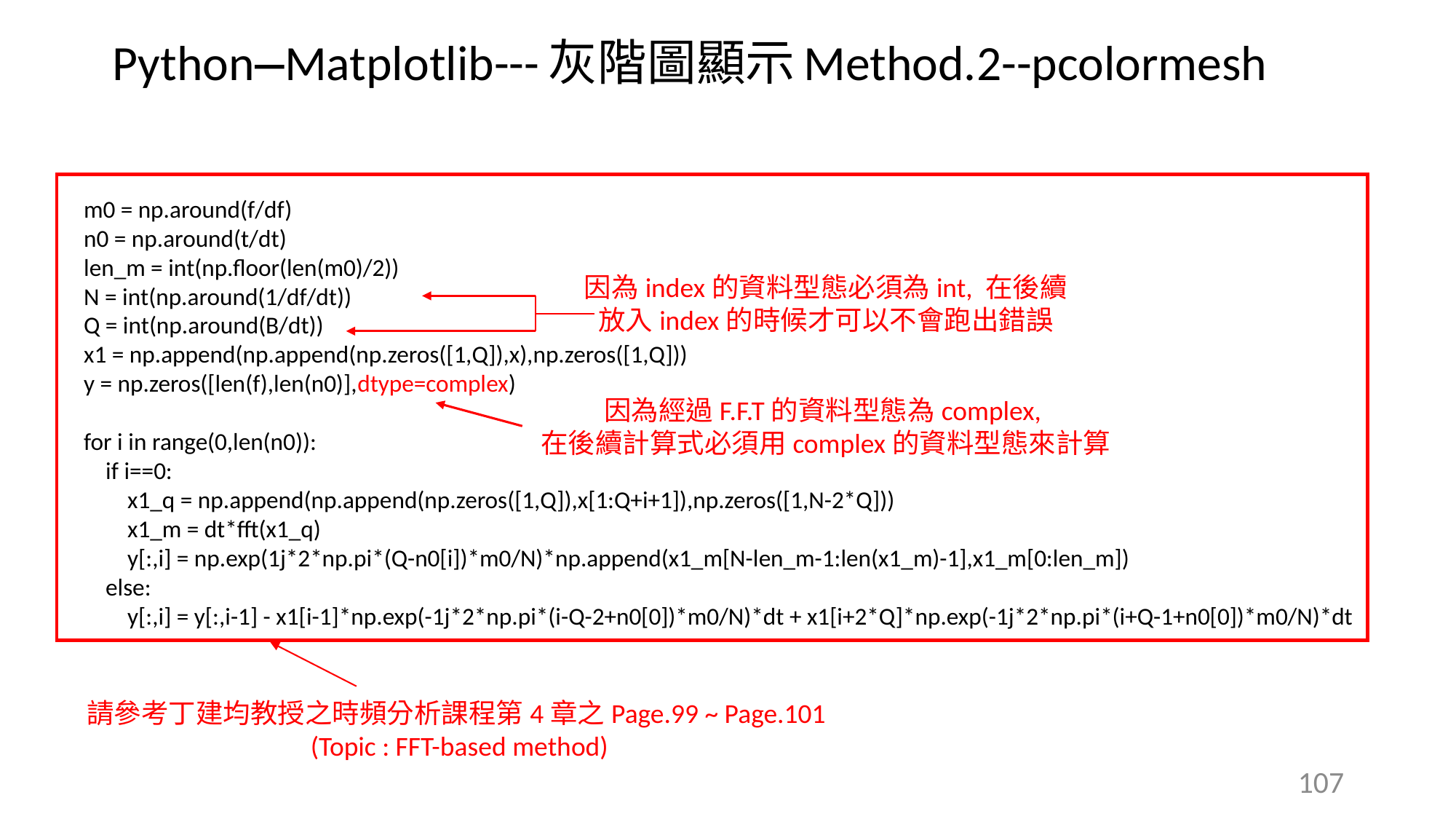

Python—Matplotlib---灰階圖顯示Method.2--pcolormesh

m0 = np.around(f/df)
n0 = np.around(t/dt)
len_m = int(np.floor(len(m0)/2))
N = int(np.around(1/df/dt))
Q = int(np.around(B/dt))
x1 = np.append(np.append(np.zeros([1,Q]),x),np.zeros([1,Q]))
y = np.zeros([len(f),len(n0)],dtype=complex)

for i in range(0,len(n0)):
    if i==0:
        x1_q = np.append(np.append(np.zeros([1,Q]),x[1:Q+i+1]),np.zeros([1,N-2*Q]))
        x1_m = dt*fft(x1_q)
        y[:,i] = np.exp(1j*2*np.pi*(Q-n0[i])*m0/N)*np.append(x1_m[N-len_m-1:len(x1_m)-1],x1_m[0:len_m])
    else:
        y[:,i] = y[:,i-1] - x1[i-1]*np.exp(-1j*2*np.pi*(i-Q-2+n0[0])*m0/N)*dt + x1[i+2*Q]*np.exp(-1j*2*np.pi*(i+Q-1+n0[0])*m0/N)*dt
因為index的資料型態必須為int, 在後續
放入index的時候才可以不會跑出錯誤
因為經過F.F.T的資料型態為complex,
在後續計算式必須用complex的資料型態來計算
請參考丁建均教授之時頻分析課程第4章之Page.99 ~ Page.101
(Topic : FFT-based method)
107